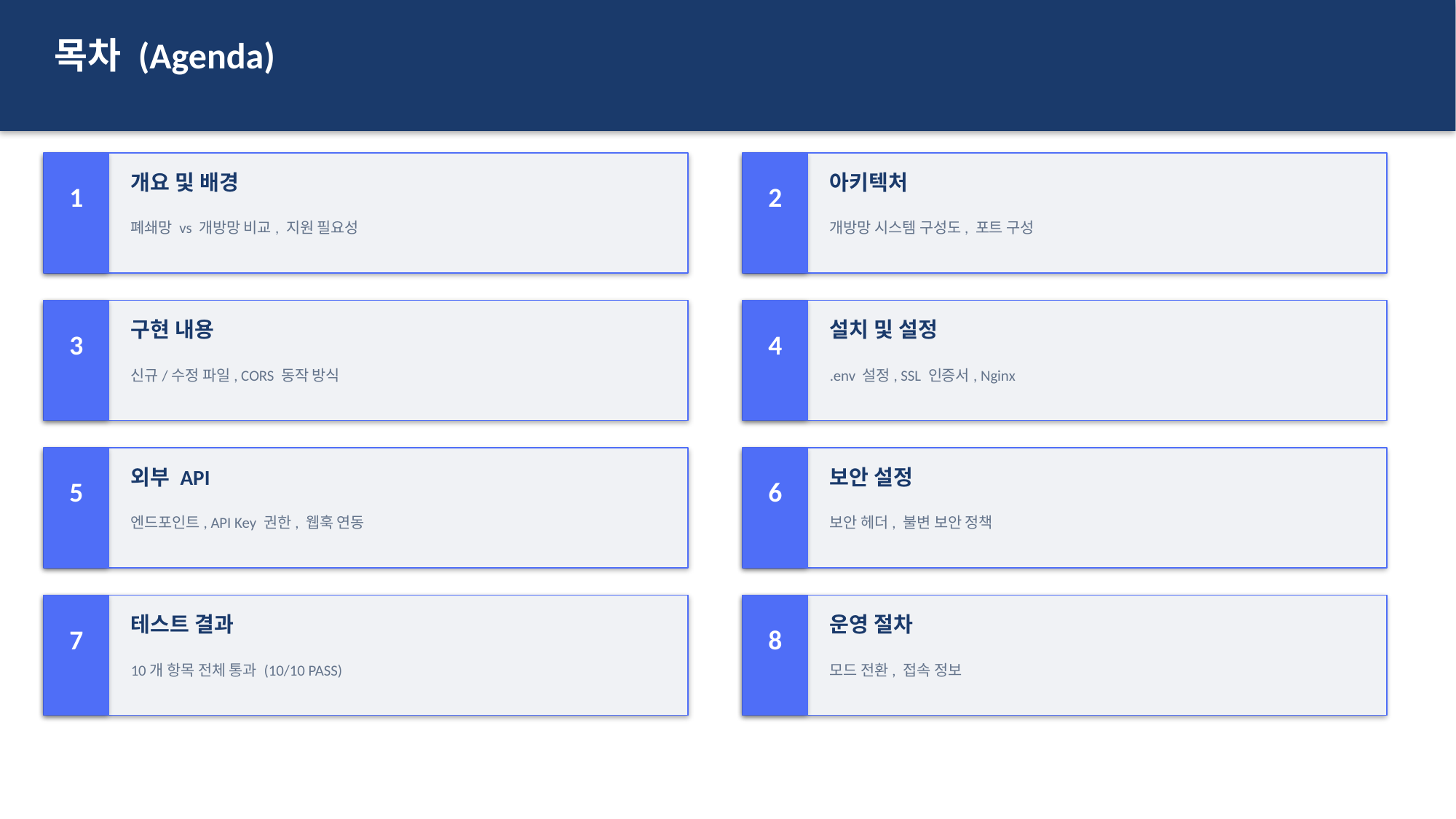

목차 (Agenda)

개요 및 배경
아키텍처
1
2
폐쇄망 vs 개방망 비교, 지원 필요성
개방망 시스템 구성도, 포트 구성

구현 내용
설치 및 설정
3
4
신규/수정 파일, CORS 동작 방식
.env 설정, SSL 인증서, Nginx

외부 API
보안 설정
5
6
엔드포인트, API Key 권한, 웹훅 연동
보안 헤더, 불변 보안 정책

테스트 결과
운영 절차
7
8
10개 항목 전체 통과 (10/10 PASS)
모드 전환, 접속 정보